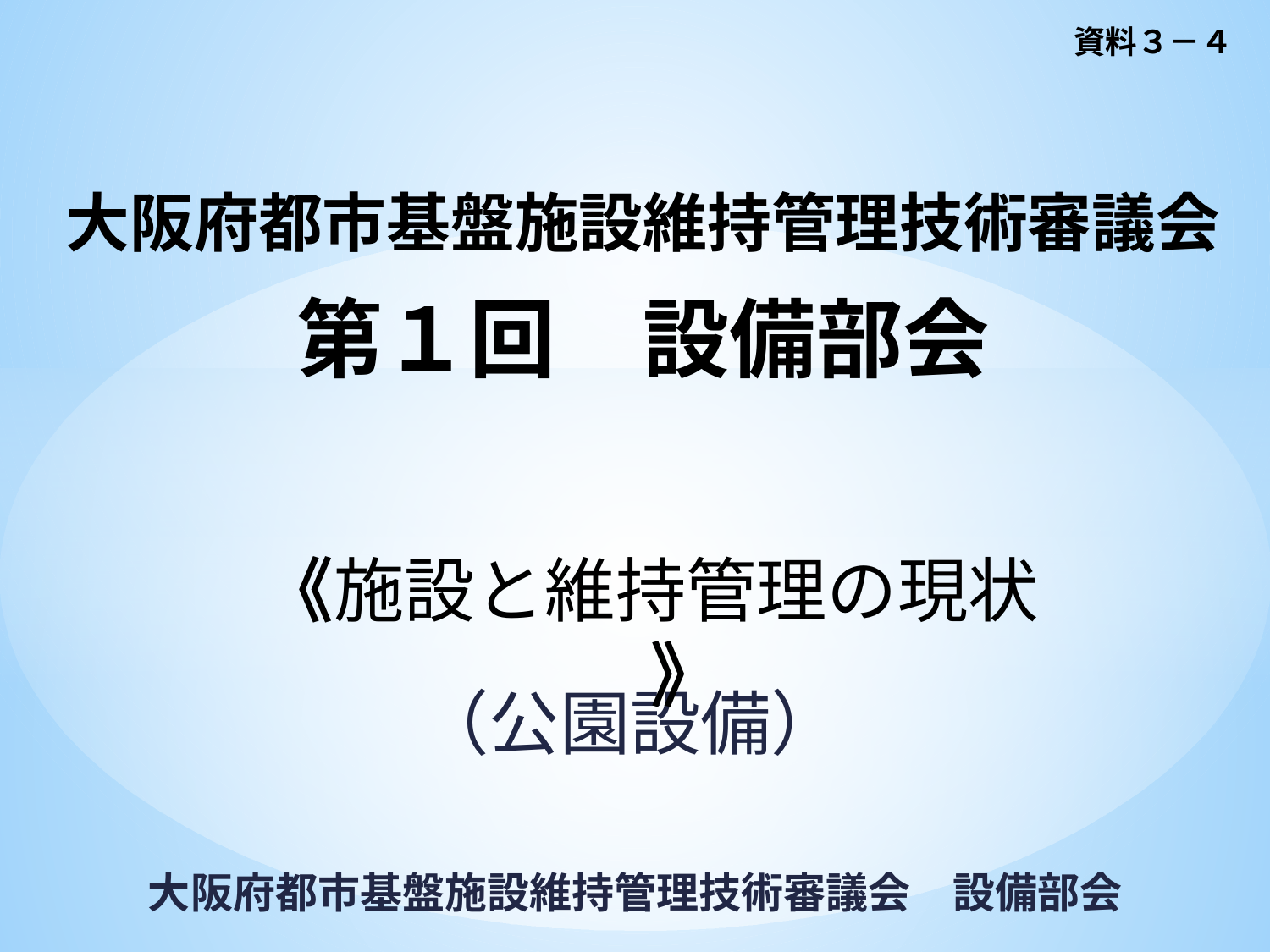

資料３－４
# 大阪府都市基盤施設維持管理技術審議会 第１回　設備部会
《施設と維持管理の現状　》
（公園設備）
大阪府都市基盤施設維持管理技術審議会　設備部会